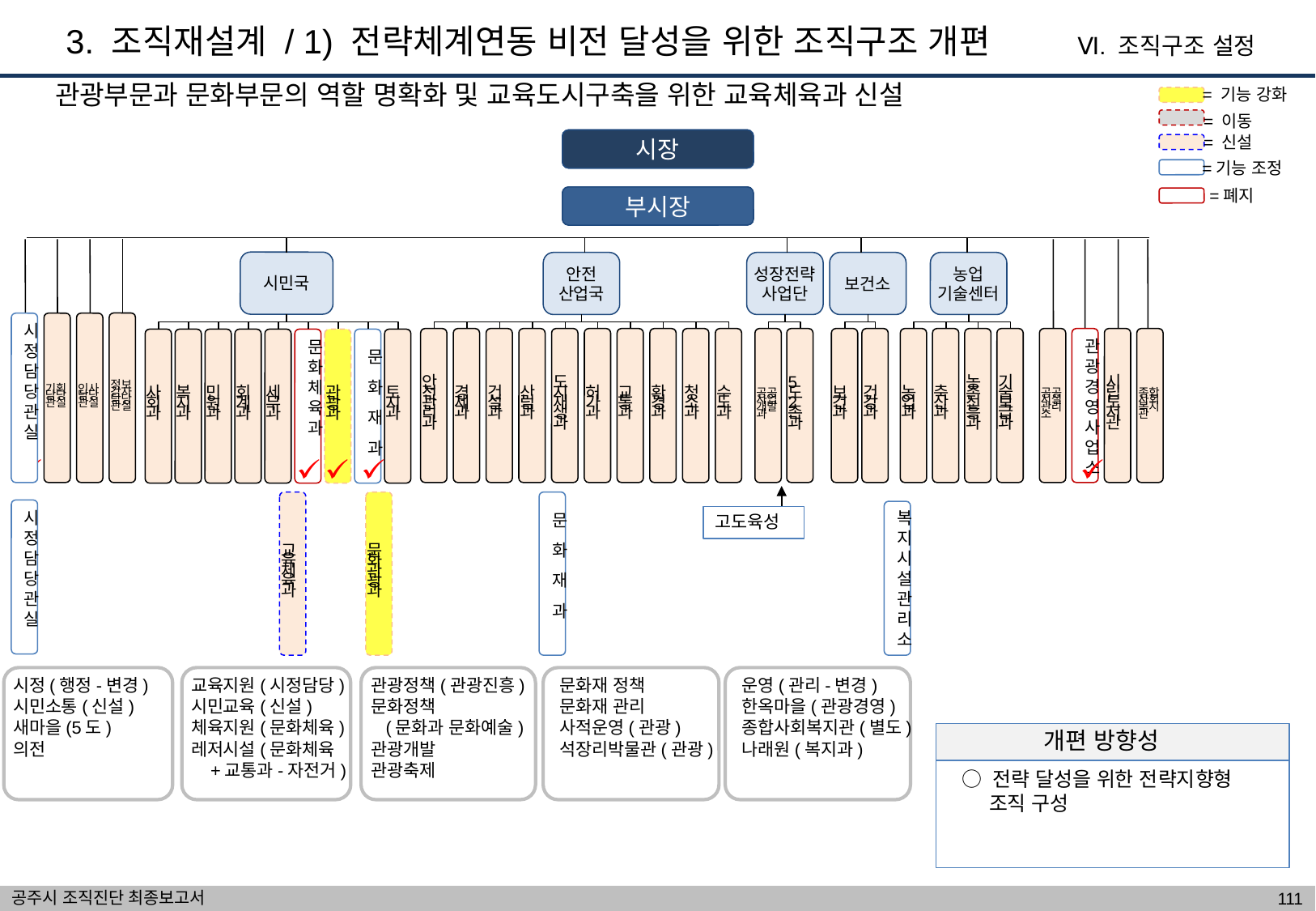

3. 조직재설계 / 1) 전략체계연동 비전 달성을 위한 조직구조 개편
Ⅵ. 조직구조 설정
= 기능 강화
관광부문과 문화부문의 역할 명확화 및 교육도시구축을 위한 교육체육과 신설

= 이동

= 신설
시장
시장

=기능 조정

=폐지
부시장
부시장

시민국
안전
산업국
성장전략사업단
보건소
농업
기술센터
정보감사담당관실
시정담당관실
기획담당관실
인사담당관실
안전관리과
경제과
건설과
산림과
도시재생과
허가과
교통과
환경과
청소과
수도과
공공사업개발과
5도2촌과
보건과
건강과
농업과
축산과
농촌진흥과
기술보급과
공공시설관리소
관광경영사업소
시립도서관
종합사회복지관
사회과
복지과
민원과
회계과
세무과
문화체육과
관광과
문화재과
토지과

교육체육과
문화관광과
문화재과
시정담당관실
복지
시설
관리소

고도육성

시정(행정-변경)
시민소통(신설)
새마을(5도)
의전
교육지원(시정담당)
시민교육(신설)
체육지원(문화체육)
레저시설(문화체육
    +교통과-자전거)
관광정책(관광진흥)
문화정책
   (문화과 문화예술)
관광개발
관광축제
문화재 정책
문화재 관리
사적운영(관광)
석장리박물관(관광)
운영(관리-변경)
한옥마을(관광경영)
종합사회복지관(별도)
나래원(복지과)
개편 방향성

○ 전략 달성을 위한 전략지향형
    조직 구성